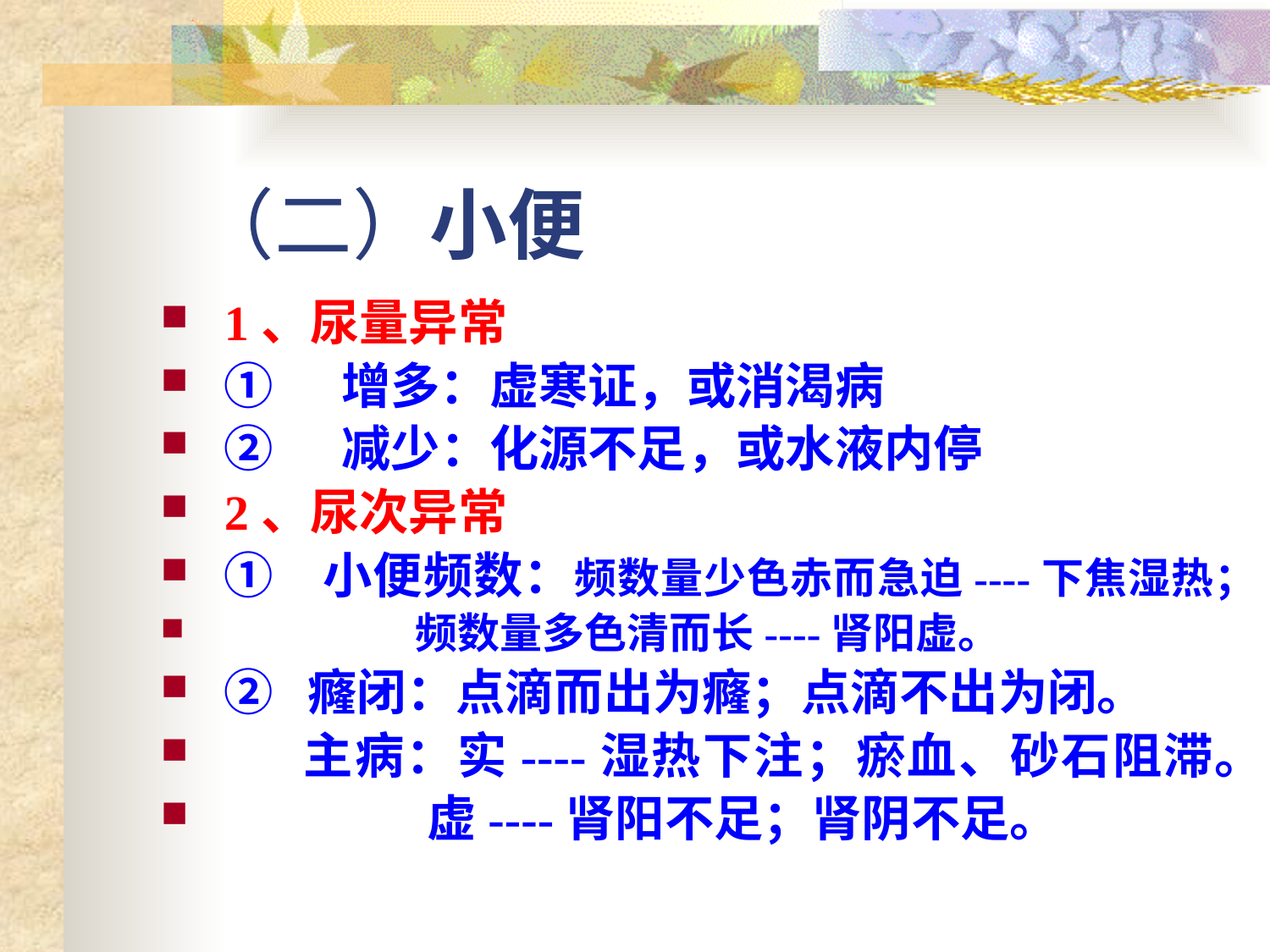

# （二）小便
1、尿量异常
①     增多：虚寒证，或消渴病
②     减少：化源不足，或水液内停
2、尿次异常
①   小便频数：频数量少色赤而急迫----下焦湿热；
                   频数量多色清而长----肾阳虚。
②  癃闭：点滴而出为癃；点滴不出为闭。
     主病：实----湿热下注；瘀血、砂石阻滞。
                 虚----肾阳不足；肾阴不足。